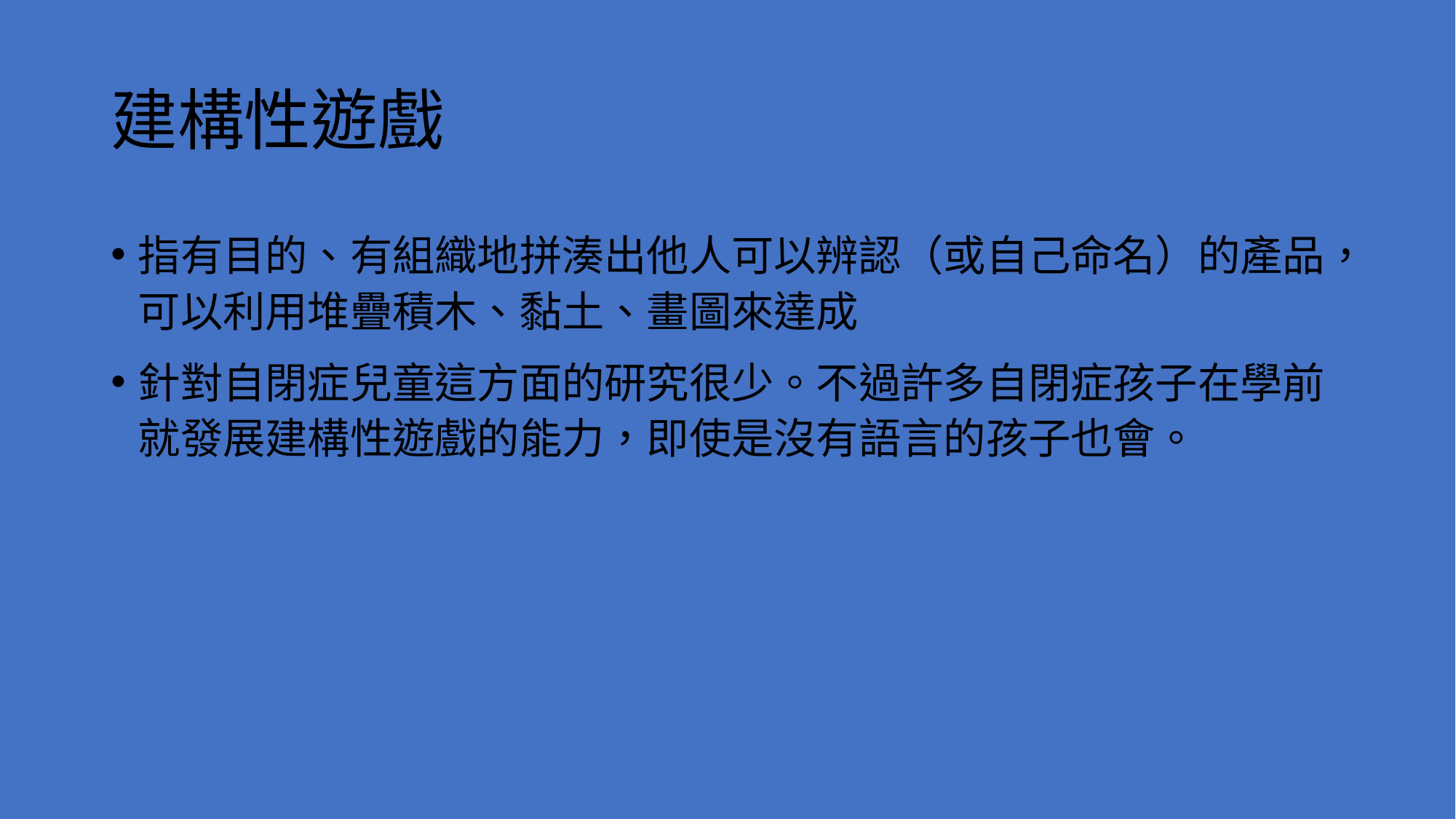

# 建構性遊戲
指有目的、有組織地拼湊出他人可以辨認（或自己命名）的產品，可以利用堆疊積木、黏土、畫圖來達成
針對自閉症兒童這方面的研究很少。不過許多自閉症孩子在學前就發展建構性遊戲的能力，即使是沒有語言的孩子也會。